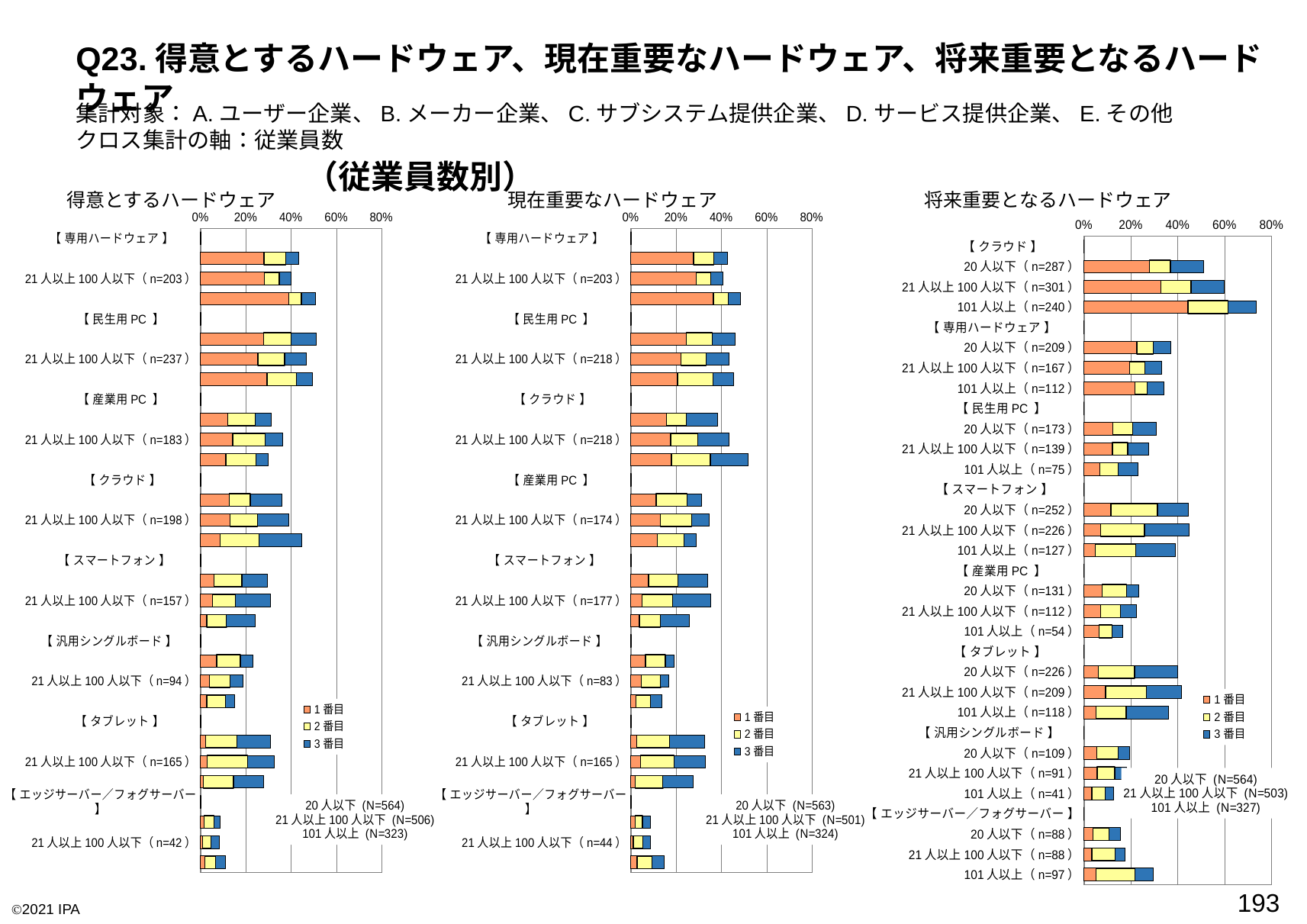

Q23.得意とするハードウェア、現在重要なハードウェア、将来重要となるハードウェア
　　　　　　　　　　　　　　　　　　　　　　　　　　　　　　　　　　　　　　　　　　　（従業員数別）
集計対象：A.ユーザー企業、B.メーカー企業、C.サブシステム提供企業、D.サービス提供企業、E.その他
クロス集計の軸：従業員数
得意とするハードウェア
現在重要なハードウェア
将来重要となるハードウェア

### Chart:

| Category | 1番目 | 2番目 | 3番目 |
|---|---|---|---|
| 【 専用ハードウェア 】        | 0.0 | 0.0 | 0.0 |
| 20人以下（n=245） | 0.2801418439716312 | 0.09574468085106383 | 0.05851063829787234 |
| 21人以上100人以下（n=203） | 0.2826086956521739 | 0.06521739130434782 | 0.0533596837944664 |
| 101人以上（n=164） | 0.39009287925696595 | 0.05572755417956656 | 0.06191950464396285 |
| 【 民生用PC 】           | 0.0 | 0.0 | 0.0 |
| 20人以下（n=289） | 0.2783687943262411 | 0.12234042553191489 | 0.11170212765957446 |
| 21人以上100人以下（n=237） | 0.25296442687747034 | 0.11857707509881422 | 0.09683794466403162 |
| 101人以上（n=160） | 0.29411764705882354 | 0.13003095975232198 | 0.07120743034055728 |
| 【 産業用PC 】           | 0.0 | 0.0 | 0.0 |
| 20人以下（n=177） | 0.12056737588652482 | 0.12056737588652482 | 0.0726950354609929 |
| 21人以上100人以下（n=183） | 0.1422924901185771 | 0.1422924901185771 | 0.07707509881422925 |
| 101人以上（n=97） | 0.11145510835913312 | 0.13312693498452013 | 0.05572755417956656 |
| 【 クラウド 】            | 0.0 | 0.0 | 0.0 |
| 20人以下（n=202） | 0.12588652482269502 | 0.09397163120567376 | 0.13829787234042554 |
| 21人以上100人以下（n=198） | 0.13043478260869565 | 0.12055335968379446 | 0.14031620553359683 |
| 101人以上（n=144） | 0.08668730650154799 | 0.17337461300309598 | 0.18575851393188855 |
| 【 スマートフォン 】         | 0.0 | 0.0 | 0.0 |
| 20人以下（n=167） | 0.05851063829787234 | 0.12411347517730496 | 0.11347517730496454 |
| 21人以上100人以下（n=157） | 0.0533596837944664 | 0.1007905138339921 | 0.15612648221343872 |
| 101人以上（n=78） | 0.02786377708978328 | 0.08668730650154799 | 0.12693498452012383 |
| 【 汎用シングルボード 】       | 0.0 | 0.0 | 0.0 |
| 20人以下（n=131） | 0.07092198581560284 | 0.10460992907801418 | 0.05673758865248227 |
| 21人以上100人以下（n=94） | 0.039525691699604744 | 0.09090909090909091 | 0.05533596837944664 |
| 101人以上（n=49） | 0.02786377708978328 | 0.08359133126934984 | 0.04024767801857585 |
| 【 タブレット 】           | 0.0 | 0.0 | 0.0 |
| 20人以下（n=175） | 0.02127659574468085 | 0.13829787234042554 | 0.15070921985815602 |
| 21人以上100人以下（n=165） | 0.029644268774703556 | 0.17786561264822134 | 0.11857707509881422 |
| 101人以上（n=90） | 0.01238390092879257 | 0.13312693498452013 | 0.13312693498452013 |
| 【 エッジサーバー／フォグサーバー 】 | 0.0 | 0.0 | 0.0 |
| 20人以下（n=49） | 0.015957446808510637 | 0.0425531914893617 | 0.028368794326241134 |
| 21人以上100人以下（n=42） | 0.007905138339920948 | 0.037549407114624504 | 0.037549407114624504 |
| 101人以上（n=36） | 0.018575851393188854 | 0.04643962848297214 | 0.04643962848297214 |

### Chart:

| Category | 1番目 | 2番目 | 3番目 |
|---|---|---|---|
| 【 専用ハードウェア 】        | 0.0 | 0.0 | 0.0 |
| 20人以下（n=241） | 0.27708703374777977 | 0.08880994671403197 | 0.06216696269982238 |
| 21人以上100人以下（n=203） | 0.2894211576846307 | 0.06387225548902195 | 0.05189620758483034 |
| 101人以上（n=157） | 0.36419753086419754 | 0.06790123456790123 | 0.05246913580246913 |
| 【 民生用PC 】           | 0.0 | 0.0 | 0.0 |
| 20人以下（n=260） | 0.24511545293072823 | 0.11545293072824156 | 0.10124333925399645 |
| 21人以上100人以下（n=218） | 0.2215568862275449 | 0.11177644710578842 | 0.10179640718562874 |
| 101人以上（n=147） | 0.20679012345679013 | 0.1574074074074074 | 0.08950617283950617 |
| 【 クラウド 】            | 0.0 | 0.0 | 0.0 |
| 20人以下（n=216） | 0.15630550621669628 | 0.08880994671403197 | 0.13854351687388988 |
| 21人以上100人以下（n=218） | 0.17564870259481039 | 0.11976047904191617 | 0.13972055888223553 |
| 101人以上（n=168） | 0.17901234567901234 | 0.1728395061728395 | 0.16666666666666666 |
| 【 産業用PC 】           | 0.0 | 0.0 | 0.0 |
| 20人以下（n=175） | 0.11190053285968028 | 0.13676731793960922 | 0.06216696269982238 |
| 21人以上100人以下（n=174） | 0.12974051896207583 | 0.13972055888223553 | 0.07784431137724551 |
| 101人以上（n=94） | 0.11728395061728394 | 0.11728395061728394 | 0.05555555555555555 |
| 【 スマートフォン 】         | 0.0 | 0.0 | 0.0 |
| 20人以下（n=192） | 0.07815275310834814 | 0.12966252220248667 | 0.13321492007104796 |
| 21人以上100人以下（n=177） | 0.0499001996007984 | 0.13572854291417166 | 0.16766467065868262 |
| 101人以上（n=84） | 0.037037037037037035 | 0.09259259259259259 | 0.12962962962962962 |
| 【 汎用シングルボード 】       | 0.0 | 0.0 | 0.0 |
| 20人以下（n=108） | 0.06394316163410302 | 0.08880994671403197 | 0.03907637655417407 |
| 21人以上100人以下（n=83） | 0.04590818363273453 | 0.08582834331337326 | 0.033932135728542916 |
| 101人以上（n=44） | 0.021604938271604937 | 0.06481481481481481 | 0.04938271604938271 |
| 【 タブレット 】           | 0.0 | 0.0 | 0.0 |
| 20人以下（n=184） | 0.02486678507992895 | 0.14564831261101244 | 0.15630550621669628 |
| 21人以上100人以下（n=165） | 0.041916167664670656 | 0.1497005988023952 | 0.1377245508982036 |
| 101人以上（n=89） | 0.018518518518518517 | 0.12345679012345678 | 0.13271604938271606 |
| 【 エッジサーバー／フォグサーバー 】 | 0.0 | 0.0 | 0.0 |
| 20人以下（n=48） | 0.017761989342806393 | 0.03374777975133215 | 0.03374777975133215 |
| 21人以上100人以下（n=44） | 0.00998003992015968 | 0.043912175648702596 | 0.033932135728542916 |
| 101人以上（n=48） | 0.027777777777777776 | 0.06481481481481481 | 0.05555555555555555 |

### Chart:

| Category | 1番目 | 2番目 | 3番目 |
|---|---|---|---|
| 【 クラウド 】            | 0.0 | 0.0 | 0.0 |
| 20人以下（n=287） | 0.2783687943262411 | 0.09042553191489362 | 0.1400709219858156 |
| 21人以上100人以下（n=301） | 0.32803180914512925 | 0.12922465208747516 | 0.1411530815109344 |
| 101人以上（n=240） | 0.4434250764525994 | 0.1712538226299694 | 0.11926605504587157 |
| 【 専用ハードウェア 】        | 0.0 | 0.0 | 0.0 |
| 20人以下（n=209） | 0.225177304964539 | 0.07092198581560284 | 0.07446808510638298 |
| 21人以上100人以下（n=167） | 0.19483101391650098 | 0.06560636182902585 | 0.07157057654075547 |
| 101人以上（n=112） | 0.21712538226299694 | 0.05198776758409786 | 0.07339449541284404 |
| 【 民生用PC 】           | 0.0 | 0.0 | 0.0 |
| 20人以下（n=173） | 0.12234042553191489 | 0.0851063829787234 | 0.09929078014184398 |
| 21人以上100人以下（n=139） | 0.12127236580516898 | 0.06560636182902585 | 0.08946322067594434 |
| 101人以上（n=75） | 0.0672782874617737 | 0.07951070336391437 | 0.08256880733944955 |
| 【 スマートフォン 】         | 0.0 | 0.0 | 0.0 |
| 20人以下（n=252） | 0.11524822695035461 | 0.19858156028368795 | 0.13297872340425532 |
| 21人以上100人以下（n=226） | 0.07157057654075547 | 0.18687872763419483 | 0.1908548707753479 |
| 101人以上（n=127） | 0.04892966360856269 | 0.1712538226299694 | 0.16819571865443425 |
| 【 産業用PC 】           | 0.0 | 0.0 | 0.0 |
| 20人以下（n=131） | 0.07801418439716312 | 0.10283687943262411 | 0.051418439716312055 |
| 21人以上100人以下（n=112） | 0.07157057654075547 | 0.08349900596421471 | 0.06759443339960239 |
| 101人以上（n=54） | 0.06422018348623854 | 0.05504587155963303 | 0.045871559633027525 |
| 【 タブレット 】           | 0.0 | 0.0 | 0.0 |
| 20人以下（n=226） | 0.06028368794326241 | 0.15602836879432624 | 0.18439716312056736 |
| 21人以上100人以下（n=209） | 0.09145129224652088 | 0.1749502982107356 | 0.14910536779324055 |
| 101人以上（n=118） | 0.05198776758409786 | 0.12844036697247707 | 0.18042813455657492 |
| 【 汎用シングルボード 】       | 0.0 | 0.0 | 0.0 |
| 20人以下（n=109） | 0.0549645390070922 | 0.09219858156028368 | 0.04609929078014184 |
| 21人以上100人以下（n=91） | 0.055666003976143144 | 0.07554671968190854 | 0.04970178926441352 |
| 101人以上（n=41） | 0.03363914373088685 | 0.0581039755351682 | 0.03363914373088685 |
| 【 エッジサーバー／フォグサーバー 】 | 0.0 | 0.0 | 0.0 |
| 20人以下（n=88） | 0.03900709219858156 | 0.0673758865248227 | 0.04964539007092199 |
| 21人以上100人以下（n=88） | 0.033797216699801194 | 0.09940357852882704 | 0.041749502982107355 |
| 101人以上（n=97） | 0.05198776758409786 | 0.1651376146788991 | 0.07951070336391437 |